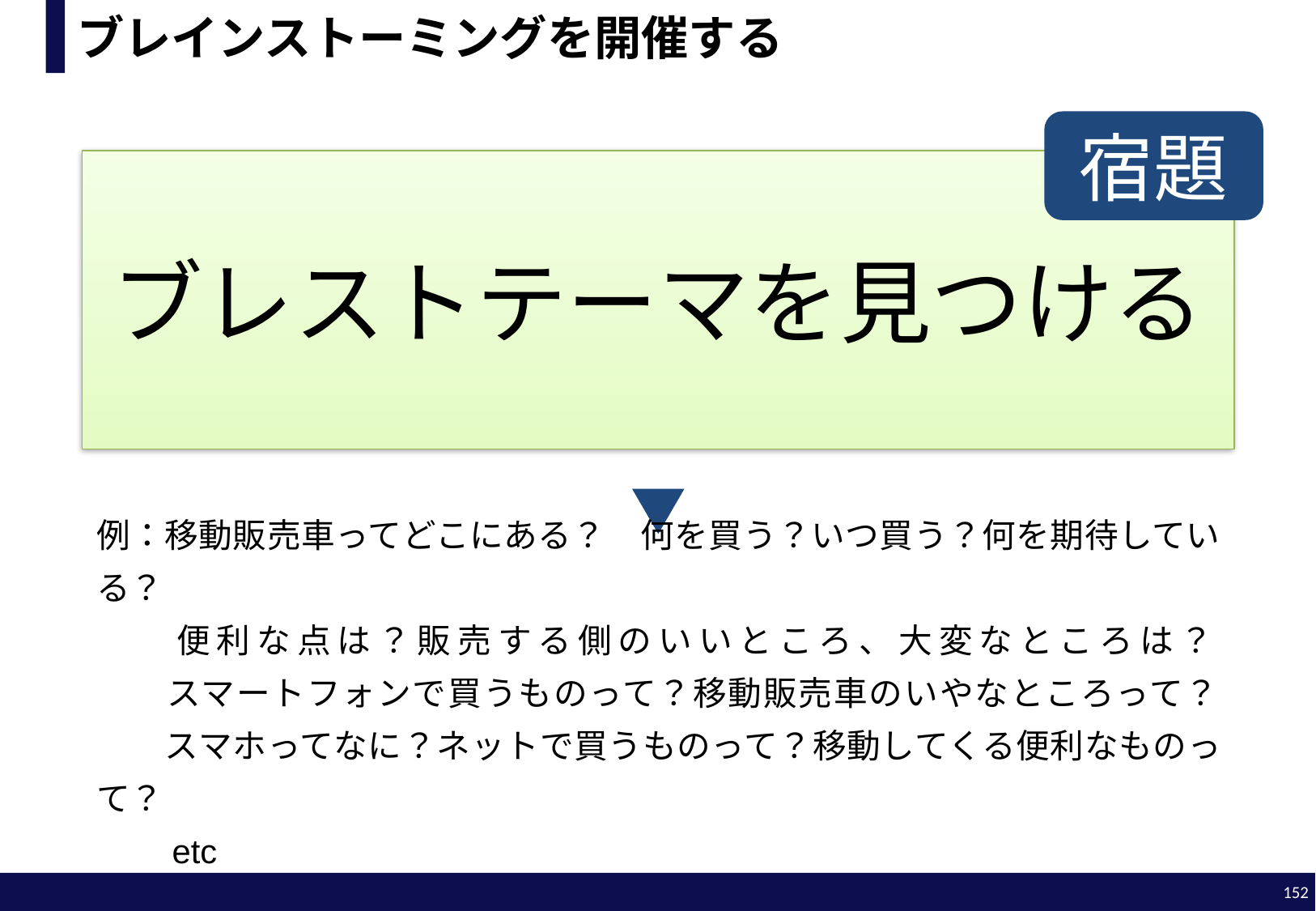

# ブレインストーミングを開催する
宿題
ブレストテーマを見つける

例：移動販売車ってどこにある？　何を買う？いつ買う？何を期待している？
　　便利な点は？販売する側のいいところ、大変なところは？
　　スマートフォンで買うものって？移動販売車のいやなところって？
　　スマホってなに？ネットで買うものって？移動してくる便利なものって？
　　etc